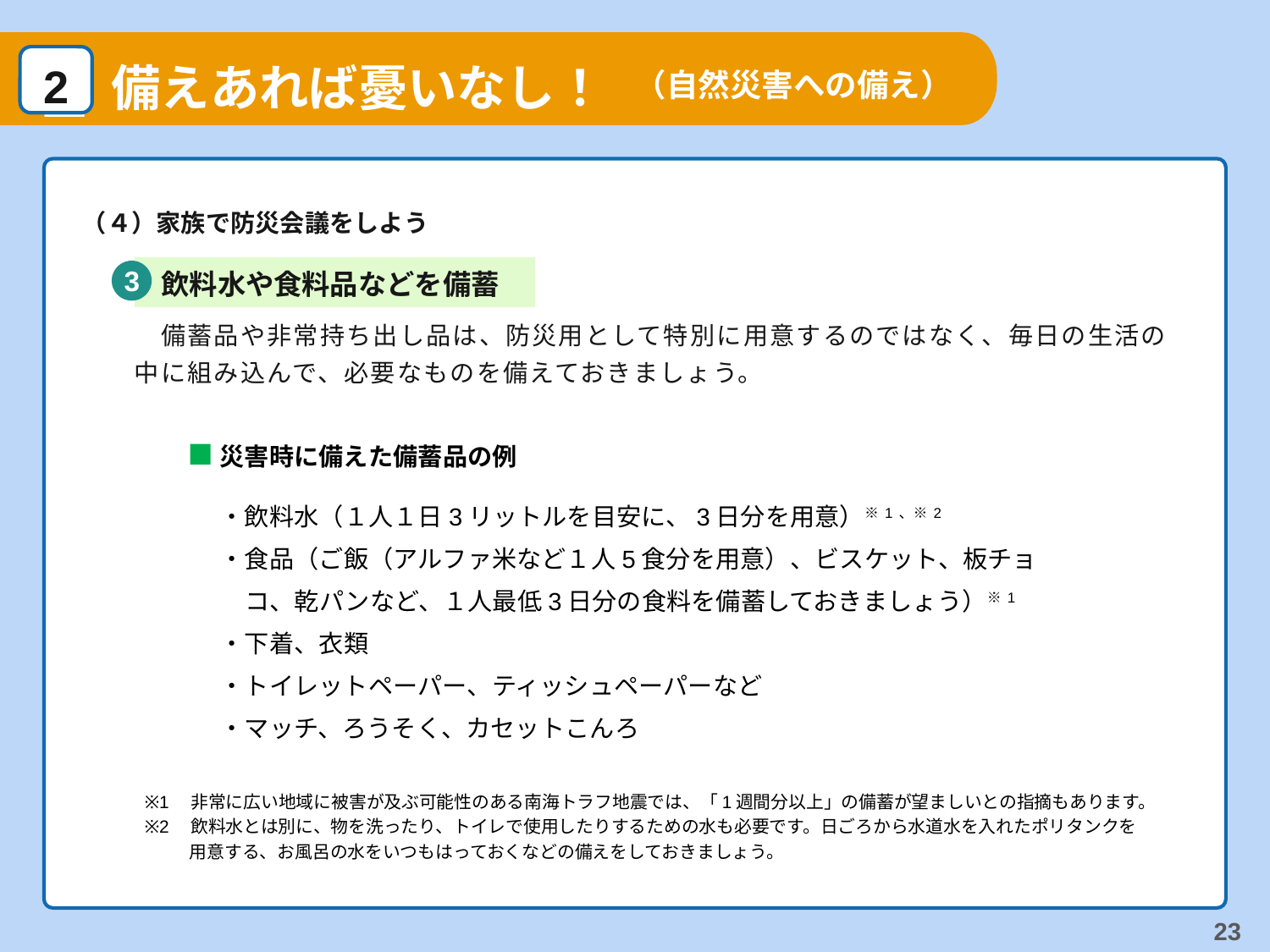

１
2
備えあれば憂いなし！
（自然災害への備え）

（４）家族で防災会議をしよう

3
飲料水や食料品などを備蓄

　備蓄品や非常持ち出し品は、防災用として特別に用意するのではなく、毎日の生活の中に組み込んで、必要なものを備えておきましょう。
災害時に備えた備蓄品の例

・飲料水（１人１日3リットルを目安に、3日分を用意）※1、※2
・食品（ご飯（アルファ米など１人5食分を用意）、ビスケット、板チョコ、乾パンなど、１人最低3日分の食料を備蓄しておきましょう）※1
・下着、衣類
・トイレットペーパー、ティッシュペーパーなど
・マッチ、ろうそく、カセットこんろ
※1　非常に広い地域に被害が及ぶ可能性のある南海トラフ地震では、「1週間分以上」の備蓄が望ましいとの指摘もあります。
※2　飲料水とは別に、物を洗ったり、トイレで使用したりするための水も必要です。日ごろから水道水を入れたポリタンクを用意する、お風呂の水をいつもはっておくなどの備えをしておきましょう。